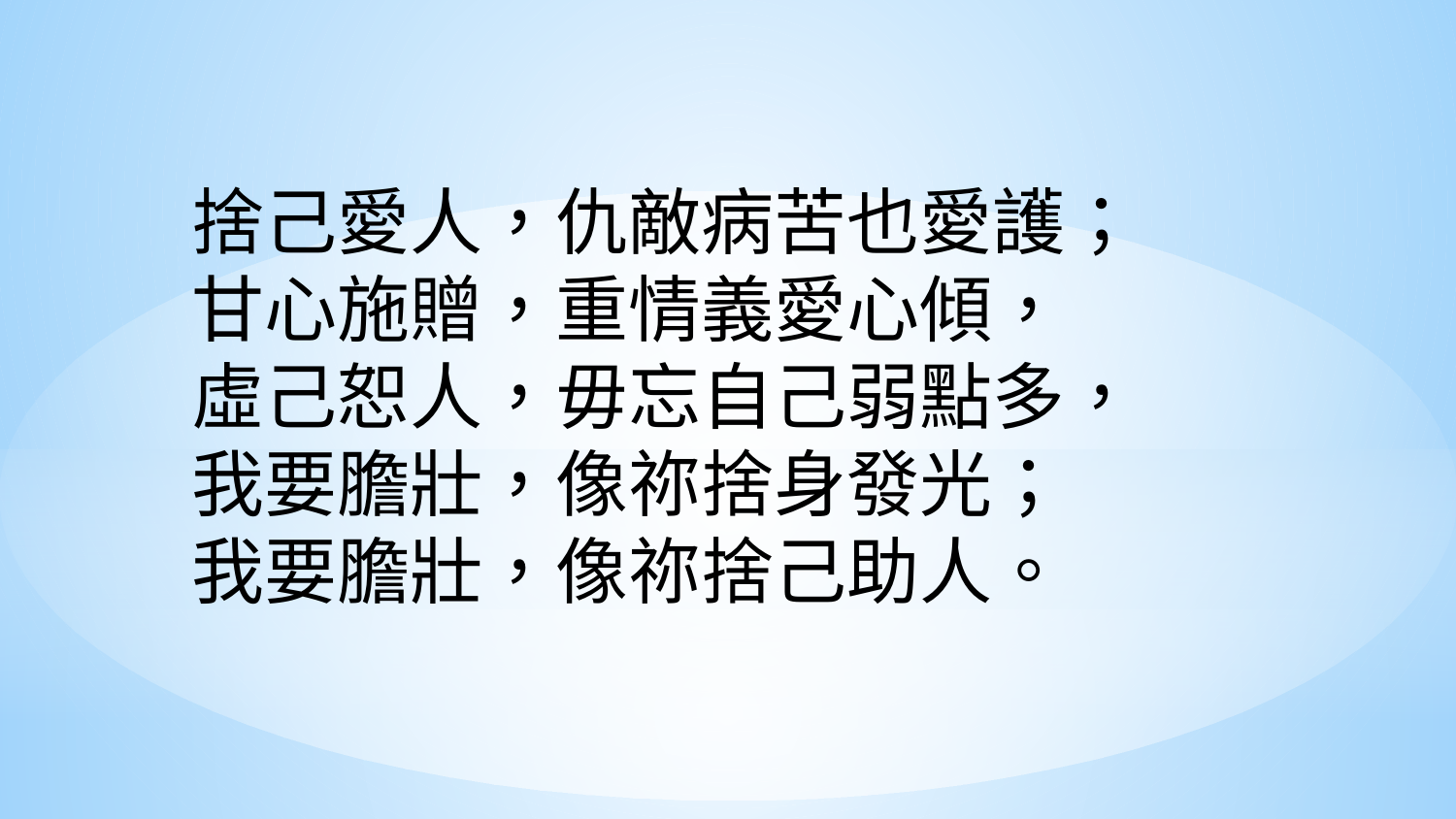

捨己愛人，仇敵病苦也愛護；
甘心施贈，重情義愛心傾，
虛己恕人，毋忘自己弱點多，
我要膽壯，像祢捨身發光；
我要膽壯，像祢捨己助人。